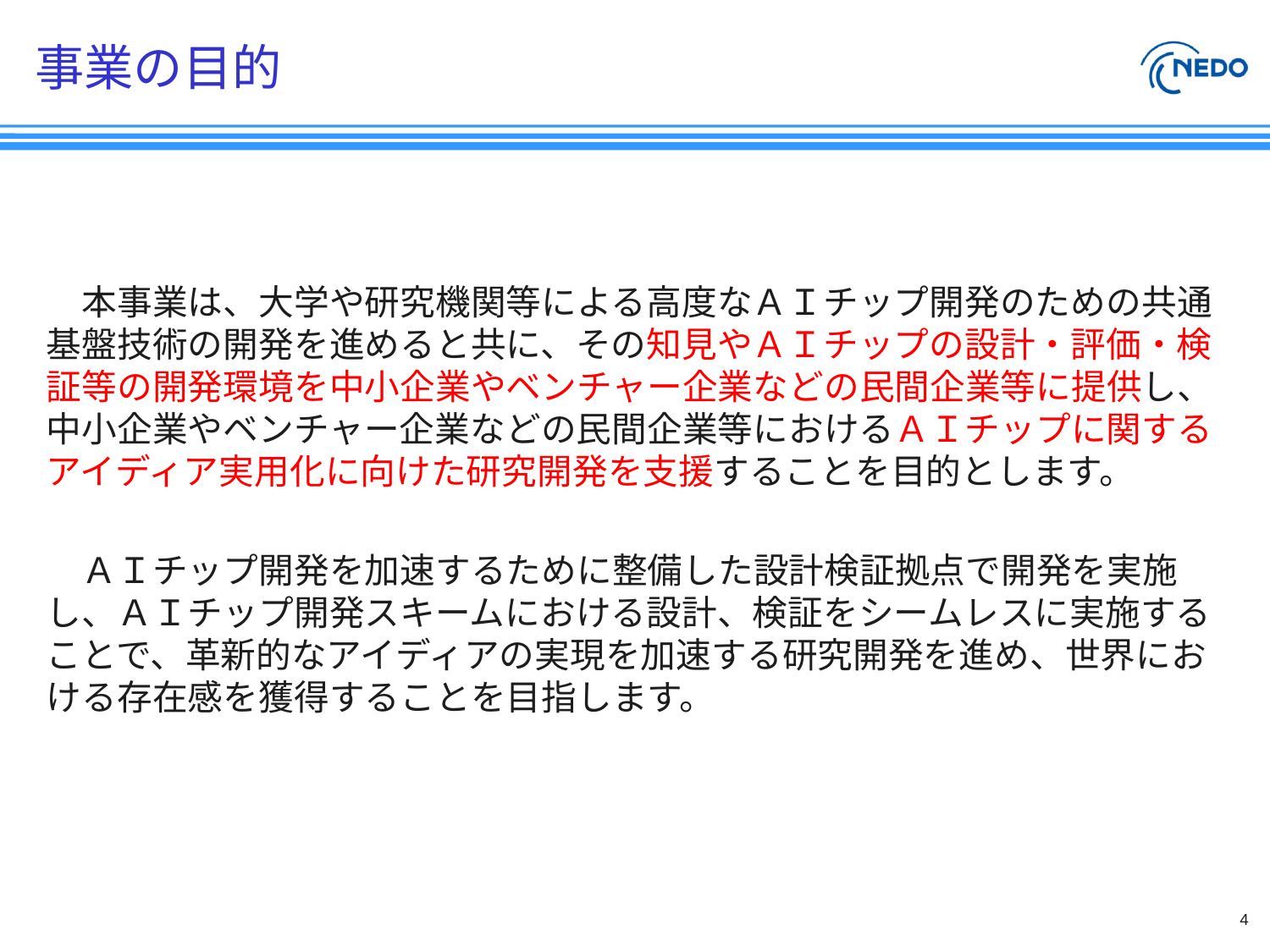

# 事業の目的

　本事業は、大学や研究機関等による高度なＡＩチップ開発のための共通基盤技術の開発を進めると共に、その知見やＡＩチップの設計・評価・検証等の開発環境を中小企業やベンチャー企業などの民間企業等に提供し、中小企業やベンチャー企業などの民間企業等におけるＡＩチップに関するアイディア実用化に向けた研究開発を支援することを目的とします。

　ＡＩチップ開発を加速するために整備した設計検証拠点で開発を実施し、ＡＩチップ開発スキームにおける設計、検証をシームレスに実施することで、革新的なアイディアの実現を加速する研究開発を進め、世界における存在感を獲得することを目指します。
4